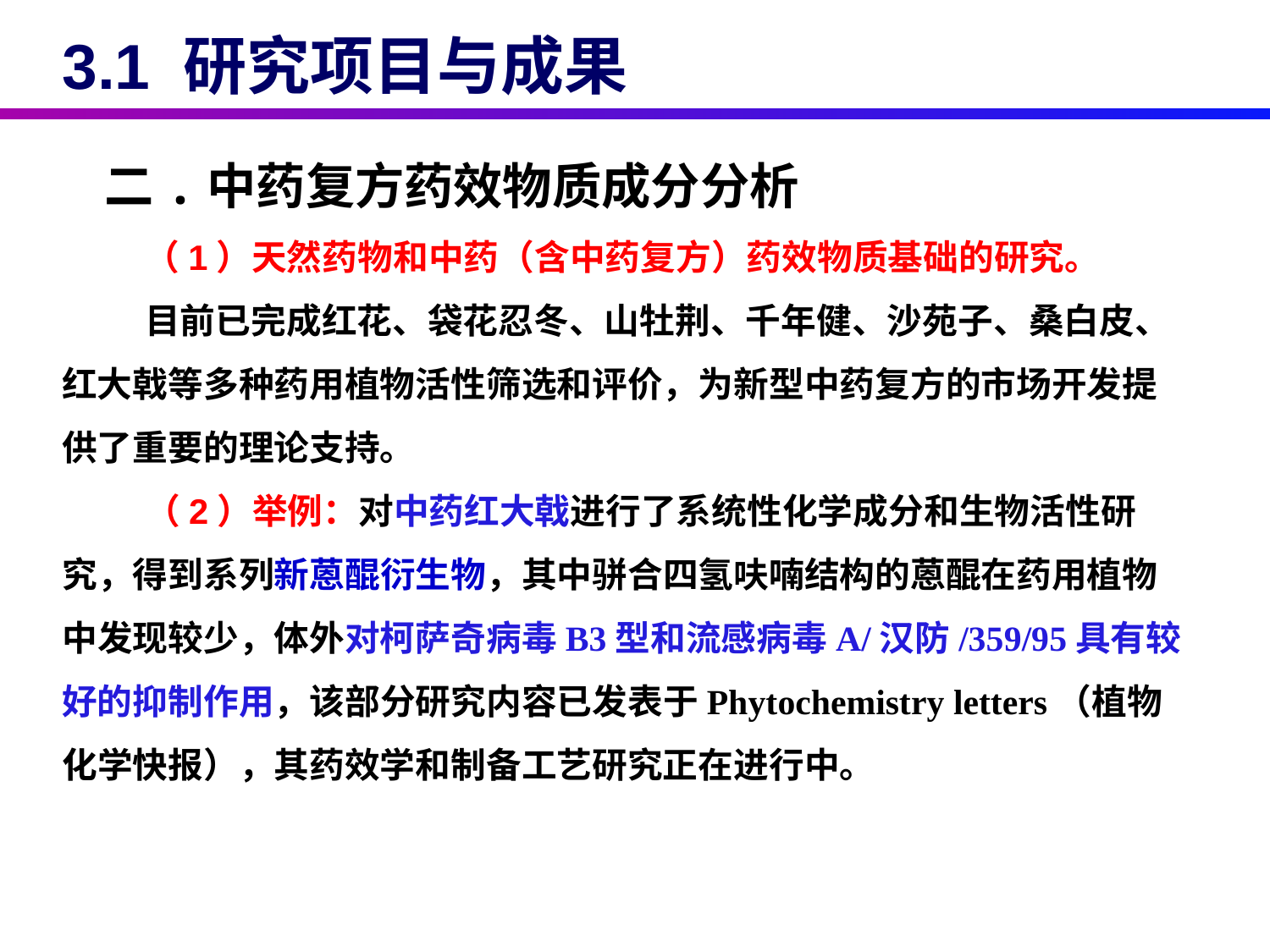

3.1 研究项目与成果

二.中药复方药效物质成分分析
    （1）天然药物和中药（含中药复方）药效物质基础的研究。
    目前已完成红花、袋花忍冬、山牡荆、千年健、沙苑子、桑白皮、红大戟等多种药用植物活性筛选和评价，为新型中药复方的市场开发提供了重要的理论支持。
    （2）举例：对中药红大戟进行了系统性化学成分和生物活性研究，得到系列新蒽醌衍生物，其中骈合四氢呋喃结构的蒽醌在药用植物中发现较少，体外对柯萨奇病毒B3型和流感病毒A/汉防/359/95具有较好的抑制作用，该部分研究内容已发表于Phytochemistry letters（植物化学快报），其药效学和制备工艺研究正在进行中。